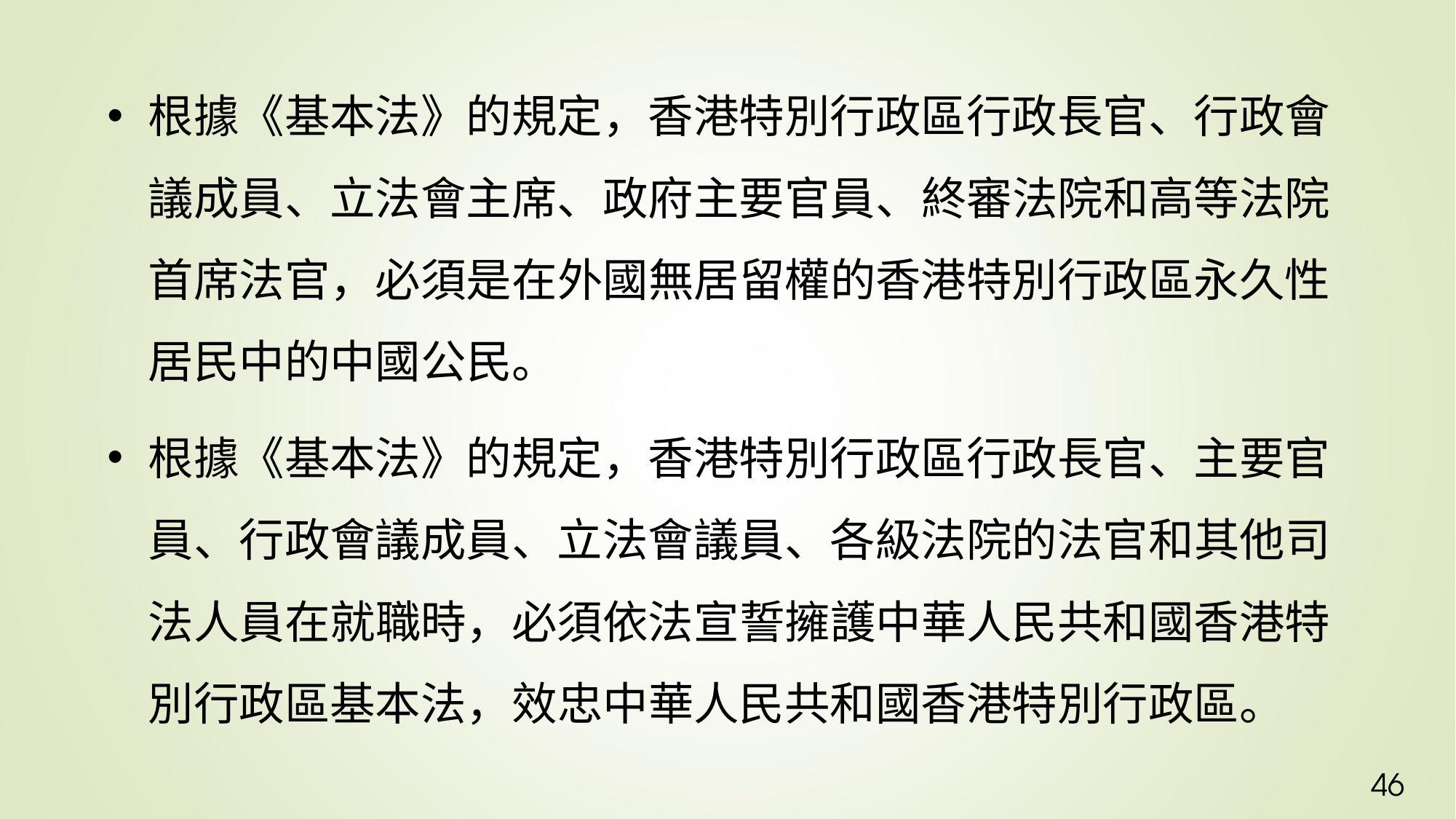

根據《基本法》的規定，香港特別行政區行政長官、行政會議成員、立法會主席、政府主要官員、終審法院和高等法院首席法官，必須是在外國無居留權的香港特別行政區永久性居民中的中國公民。
根據《基本法》的規定，香港特別行政區行政長官、主要官員、行政會議成員、立法會議員、各級法院的法官和其他司法人員在就職時，必須依法宣誓擁護中華人民共和國香港特別行政區基本法，效忠中華人民共和國香港特別行政區。
46